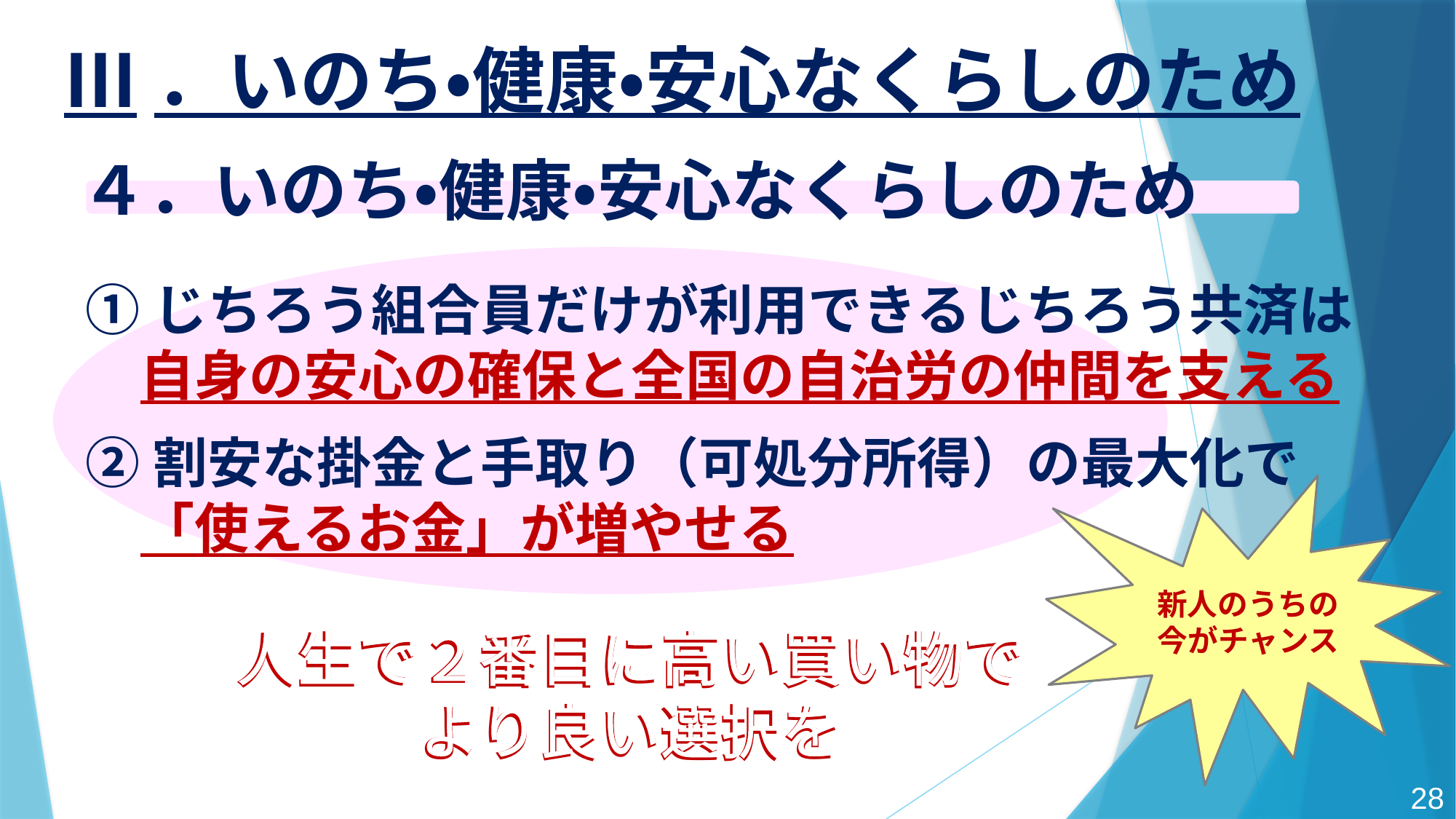

Ⅲ．いのち・健康・安心なくらしのため
４．いのち・健康・安心なくらしのため

①じちろう組合員だけが利用できるじちろう共済は
　自身の安心の確保と全国の自治労の仲間を支える

②割安な掛金と手取り（可処分所得）の最大化で
　「使えるお金」が増やせる

新人のうちの
今がチャンス
人生で２番目に高い買い物で
より良い選択を
人生で２番目に高い買い物で
より良い選択を
28